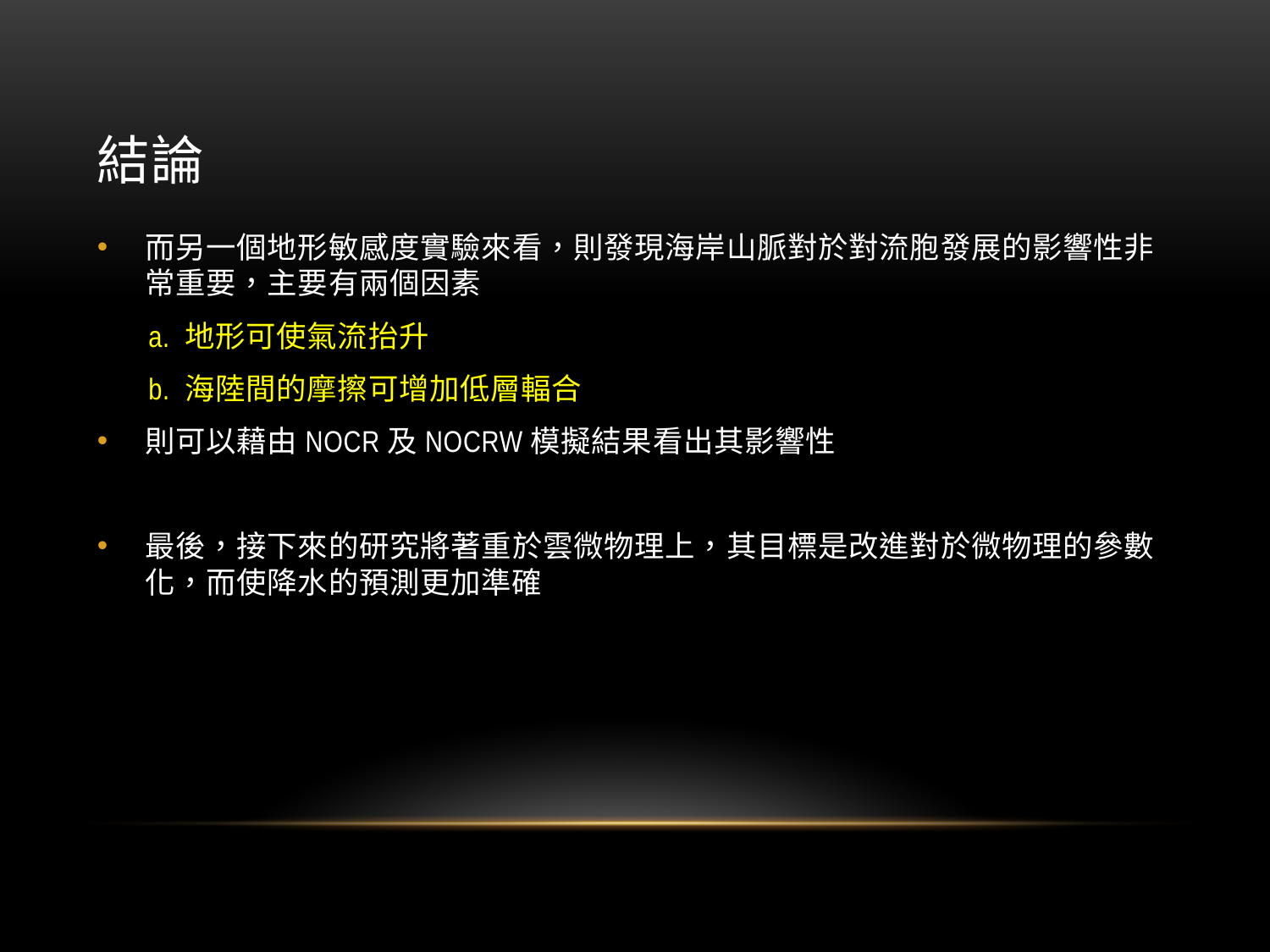

# 結論
而另一個地形敏感度實驗來看，則發現海岸山脈對於對流胞發展的影響性非常重要，主要有兩個因素
       a. 地形可使氣流抬升
       b. 海陸間的摩擦可增加低層輻合
則可以藉由NOCR及NOCRW模擬結果看出其影響性

最後，接下來的研究將著重於雲微物理上，其目標是改進對於微物理的參數化，而使降水的預測更加準確